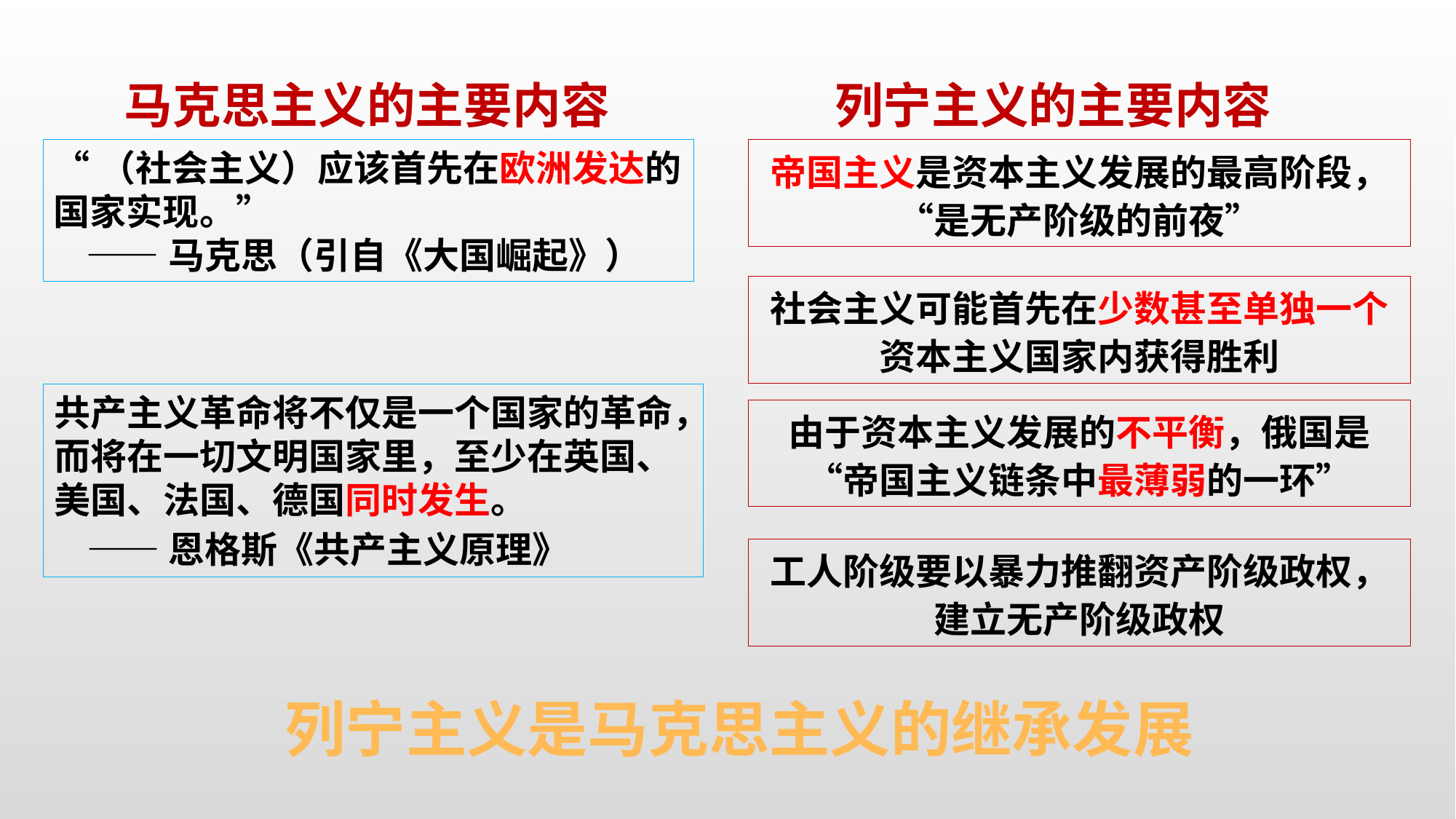

马克思主义的主要内容
列宁主义的主要内容
帝国主义是资本主义发展的最高阶段，“是无产阶级的前夜”
“（社会主义）应该首先在欧洲发达的国家实现。”
    ——马克思（引自《大国崛起》）
社会主义可能首先在少数甚至单独一个资本主义国家内获得胜利
共产主义革命将不仅是一个国家的革命，而将在一切文明国家里，至少在英国、美国、法国、德国同时发生。
    ——恩格斯《共产主义原理》
由于资本主义发展的不平衡，俄国是“帝国主义链条中最薄弱的一环”
工人阶级要以暴力推翻资产阶级政权，建立无产阶级政权
列宁主义是马克思主义的继承发展